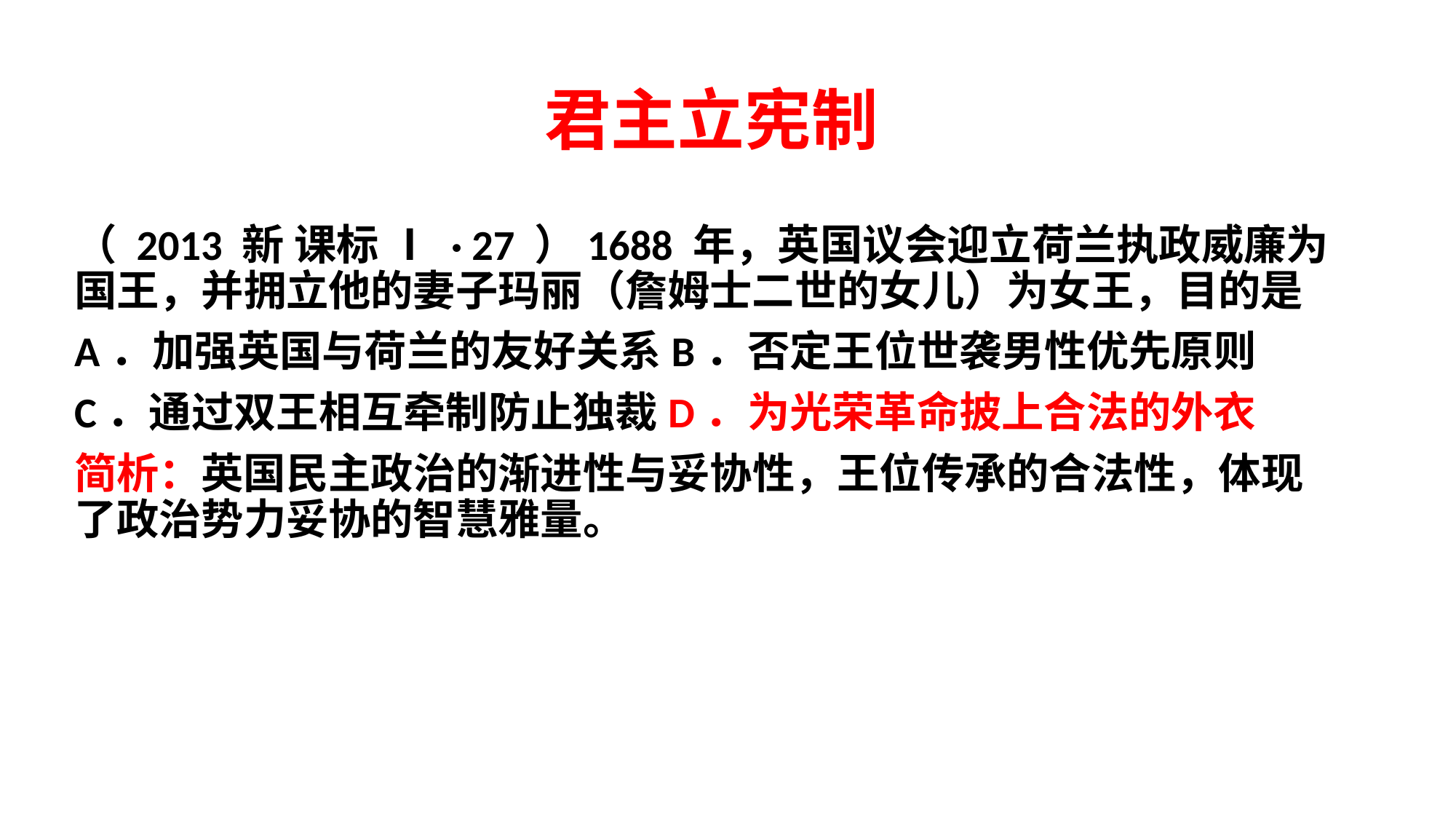

# 君主立宪制
（ 2013 新 课标 Ⅰ · 27 ）1688 年，英国议会迎立荷兰执政威廉为国王，并拥立他的妻子玛丽（詹姆士二世的女儿）为女王，目的是
A．加强英国与荷兰的友好关系B．否定王位世袭男性优先原则
C．通过双王相互牵制防止独裁D．为光荣革命披上合法的外衣
简析：英国民主政治的渐进性与妥协性，王位传承的合法性，体现了政治势力妥协的智慧雅量。